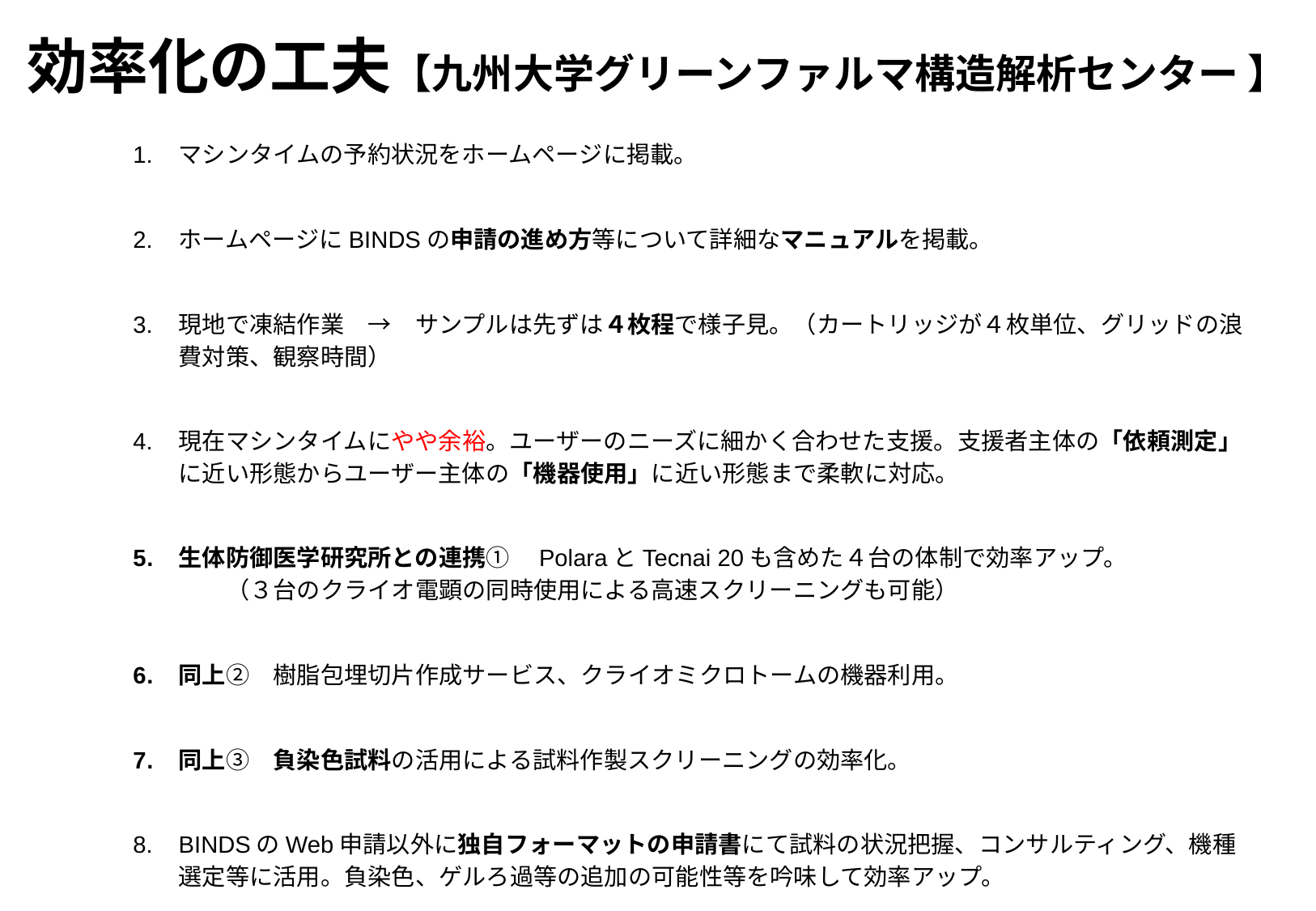

効率化の工夫【九州大学グリーンファルマ構造解析センター 】
マシンタイムの予約状況をホームページに掲載。

ホームページにBINDSの申請の進め方等について詳細なマニュアルを掲載。

現地で凍結作業　→　サンプルは先ずは４枚程で様子見。（カートリッジが４枚単位、グリッドの浪費対策、観察時間）

現在マシンタイムにやや余裕。ユーザーのニーズに細かく合わせた支援。支援者主体の「依頼測定」に近い形態からユーザー主体の「機器使用」に近い形態まで柔軟に対応。

生体防御医学研究所との連携①　PolaraとTecnai 20も含めた４台の体制で効率アップ。　　　　　　（３台のクライオ電顕の同時使用による高速スクリーニングも可能）

同上②　樹脂包埋切片作成サービス、クライオミクロトームの機器利用。

同上③　負染色試料の活用による試料作製スクリーニングの効率化。

BINDSのWeb申請以外に独自フォーマットの申請書にて試料の状況把握、コンサルティング、機種選定等に活用。負染色、ゲルろ過等の追加の可能性等を吟味して効率アップ。

クライオ電顕は合う合わないがあるが、結晶ユーザーの場合、4種類くらいやると1つくらいは当たることが多い。（濃度は10-30uM）
うまくいってるけど重要じゃないのをやるか、うまくいかないけど重要なのをやるかは判断が難しいが、できる限り、1周目はうまくいってるサンプルを進めてmapまで到達してもらっている。
まず2-3回マシンタイムを見学してもらった後で4日間の初期トレーニングを受講してもらっている。（いきなり初期トレを受けるより、ある程度実験の流れのイメージが出来上がってから初期トレを受講してもらった方が効果が高い）
2018年4月以降、Excel sheetに全てのGridに関する測定情報を記録している。装置やソフトに関する故障/不具合に関する情報とその対応も全て記載してある。
朝のアラインメントや測定手順をマニュアル化することで、施設スタッフ何人かで作業を分担している。その際、可能な限り、「誰がやっても同じ操作・同じクオリティー」であるようにしている。
解析報告については、ある程度、報告書の雛形を作って作成している。
200kVクライオ電顕で高分解能を得ることが難しそうなサンプルや、300kVクライオ電顕で測定すれば明らかに分解能が上がりそうなサンプルは、すみやかに、東大, 阪大など、他施設に受け渡してE2測定をお願いしている。（施設側としてはユーザーさんの利益最大化を第一として考える）